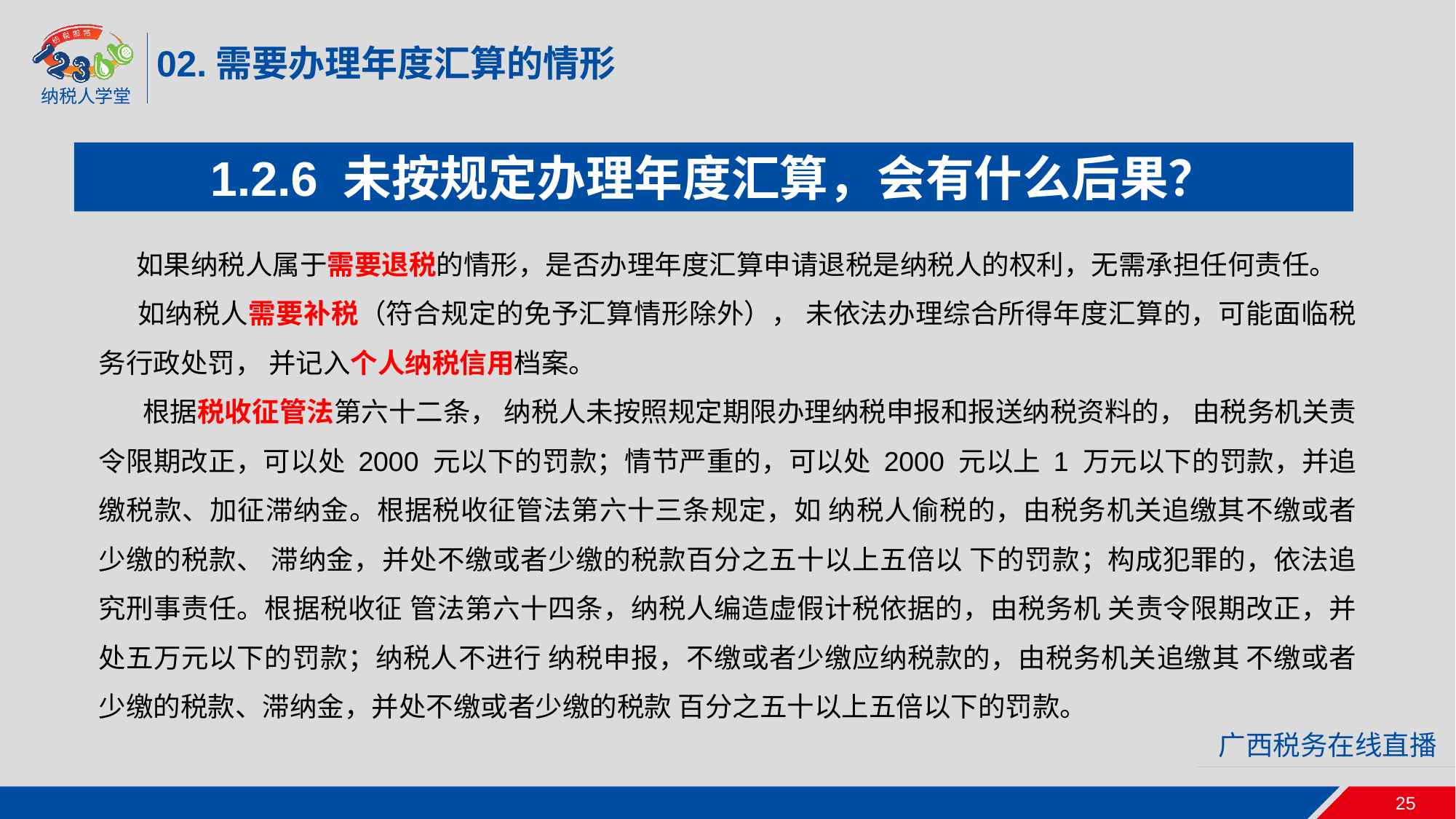

02.需要办理年度汇算的情形
1.2.6 未按规定办理年度汇算，会有什么后果？
     如果纳税人属于需要退税的情形，是否办理年度汇算申请退税是纳税人的权利，无需承担任何责任。
     如纳税人需要补税（符合规定的免予汇算情形除外）， 未依法办理综合所得年度汇算的，可能面临税务行政处罚， 并记入个人纳税信用档案。
      根据税收征管法第六十二条， 纳税人未按照规定期限办理纳税申报和报送纳税资料的， 由税务机关责令限期改正，可以处 2000 元以下的罚款；情节严重的，可以处 2000 元以上 1 万元以下的罚款，并追缴税款、加征滞纳金。根据税收征管法第六十三条规定，如 纳税人偷税的，由税务机关追缴其不缴或者少缴的税款、 滞纳金，并处不缴或者少缴的税款百分之五十以上五倍以 下的罚款；构成犯罪的，依法追究刑事责任。根据税收征 管法第六十四条，纳税人编造虚假计税依据的，由税务机 关责令限期改正，并处五万元以下的罚款；纳税人不进行 纳税申报，不缴或者少缴应纳税款的，由税务机关追缴其 不缴或者少缴的税款、滞纳金，并处不缴或者少缴的税款 百分之五十以上五倍以下的罚款。